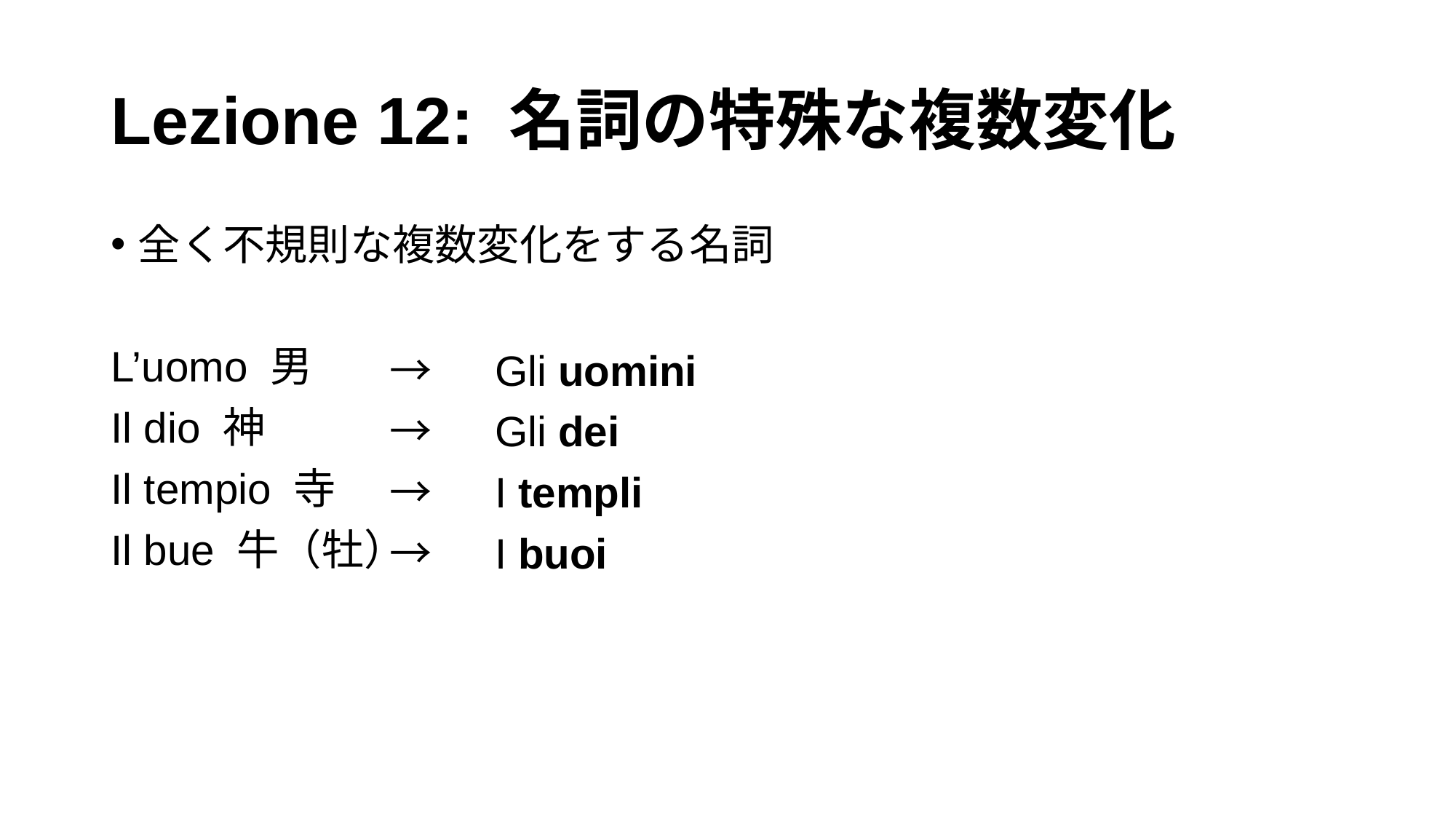

# Lezione 12: 名詞の特殊な複数変化
全く不規則な複数変化をする名詞

L’uomo 男
Il dio 神
Il tempio 寺
Il bue 牛（牡）
→　Gli uomini
→　Gli dei
→　I templi
→　I buoi